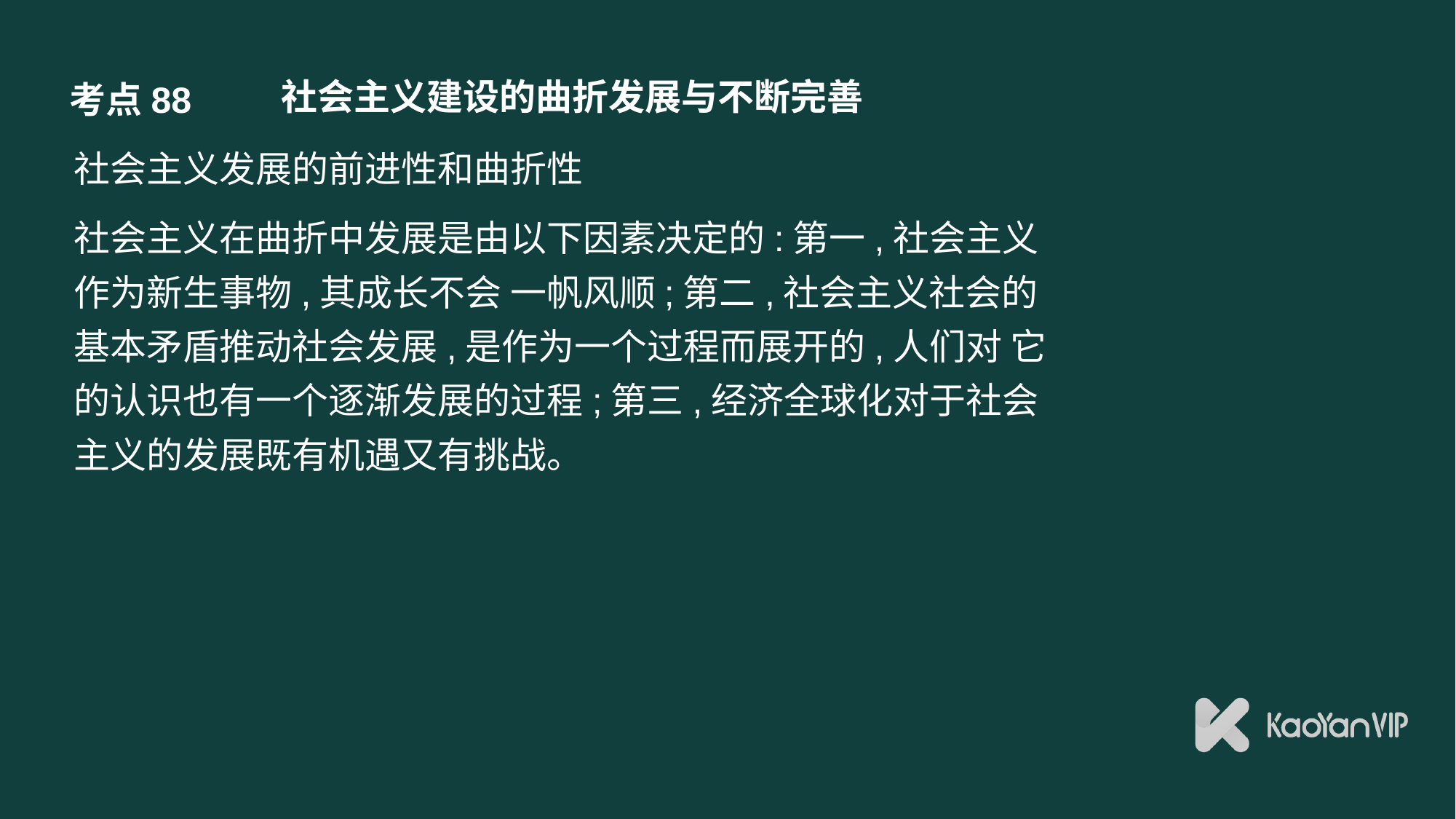

# 社会主义建设的曲折发展与不断完善
考点88
社会主义发展的前进性和曲折性
社会主义在曲折中发展是由以下因素决定的:第一,社会主义作为新生事物,其成长不会 一帆风顺;第二,社会主义社会的基本矛盾推动社会发展,是作为一个过程而展开的,人们对 它的认识也有一个逐渐发展的过程;第三,经济全球化对于社会主义的发展既有机遇又有挑战。